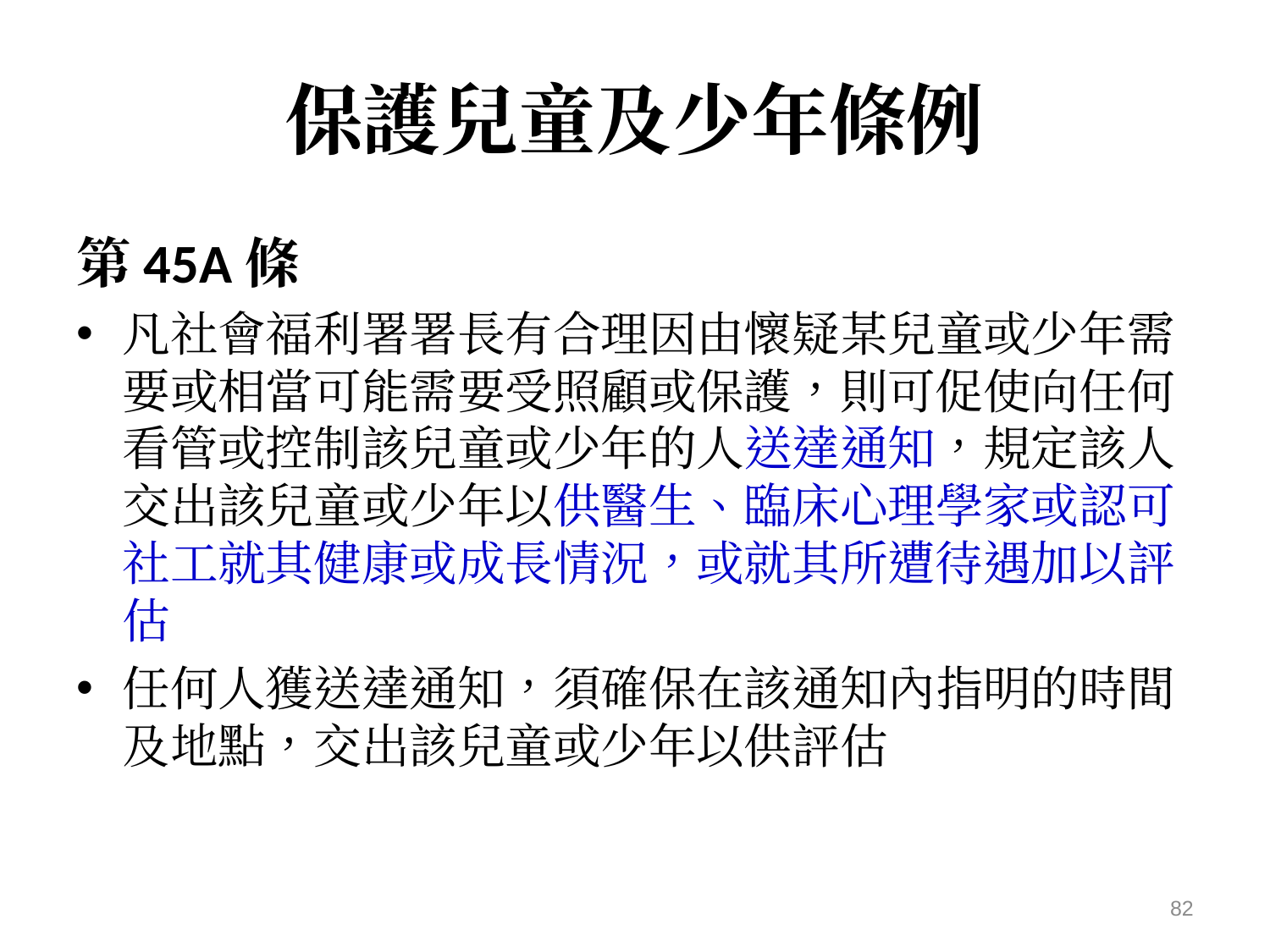

# 保護兒童及少年條例
第45A條
凡社會福利署署長有合理因由懷疑某兒童或少年需要或相當可能需要受照顧或保護，則可促使向任何看管或控制該兒童或少年的人送達通知，規定該人交出該兒童或少年以供醫生、臨床心理學家或認可社工就其健康或成長情況，或就其所遭待遇加以評估
任何人獲送達通知，須確保在該通知內指明的時間及地點，交出該兒童或少年以供評估
82